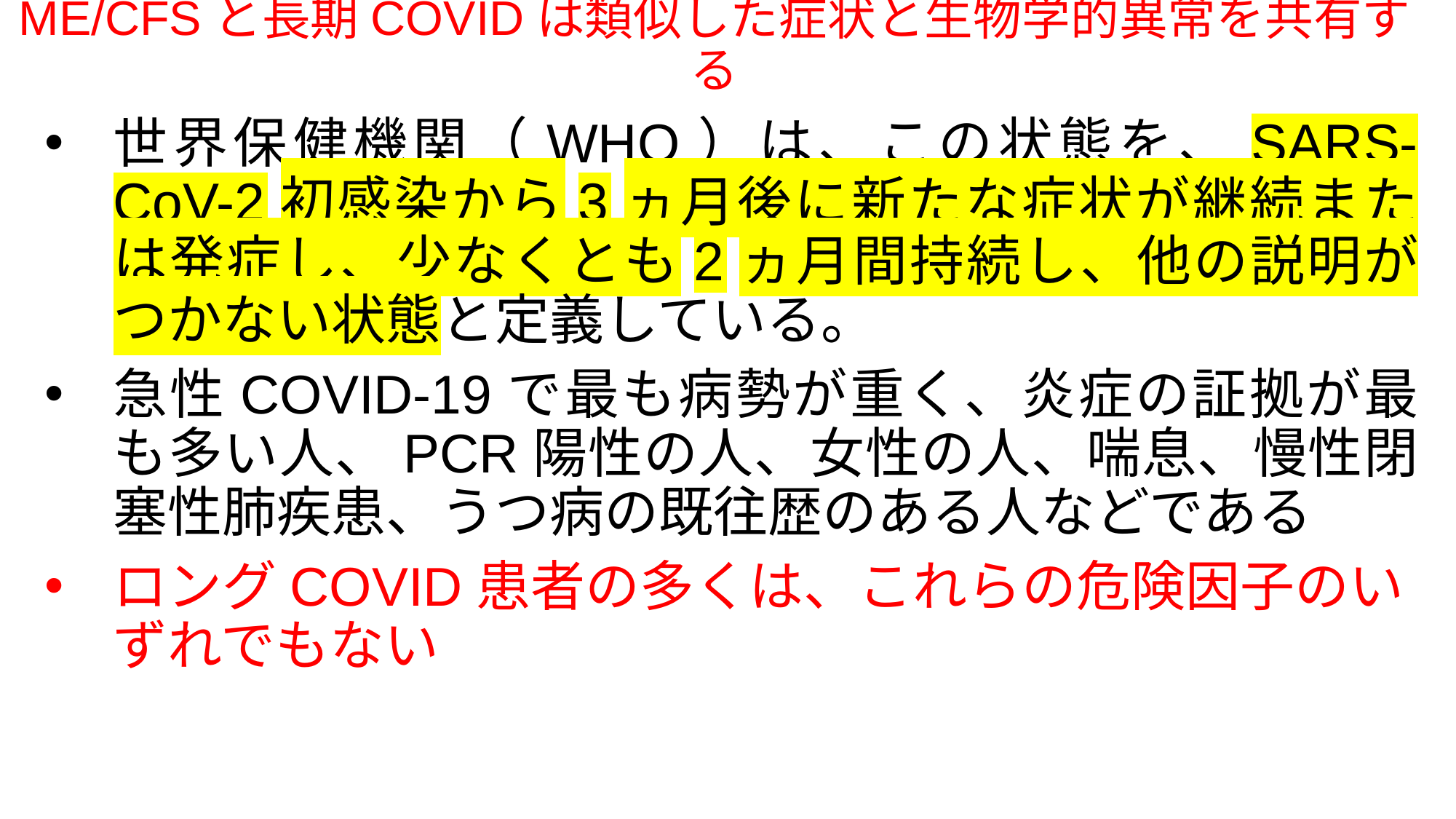

# ME/CFSと長期COVIDは類似した症状と生物学的異常を共有する
世界保健機関（WHO）は、この状態を、SARS-CoV-2初感染から3ヵ月後に新たな症状が継続または発症し、少なくとも2ヵ月間持続し、他の説明がつかない状態と定義している。
急性COVID-19で最も病勢が重く、炎症の証拠が最も多い人、PCR陽性の人、女性の人、喘息、慢性閉塞性肺疾患、うつ病の既往歴のある人などである
ロングCOVID患者の多くは、これらの危険因子のいずれでもない